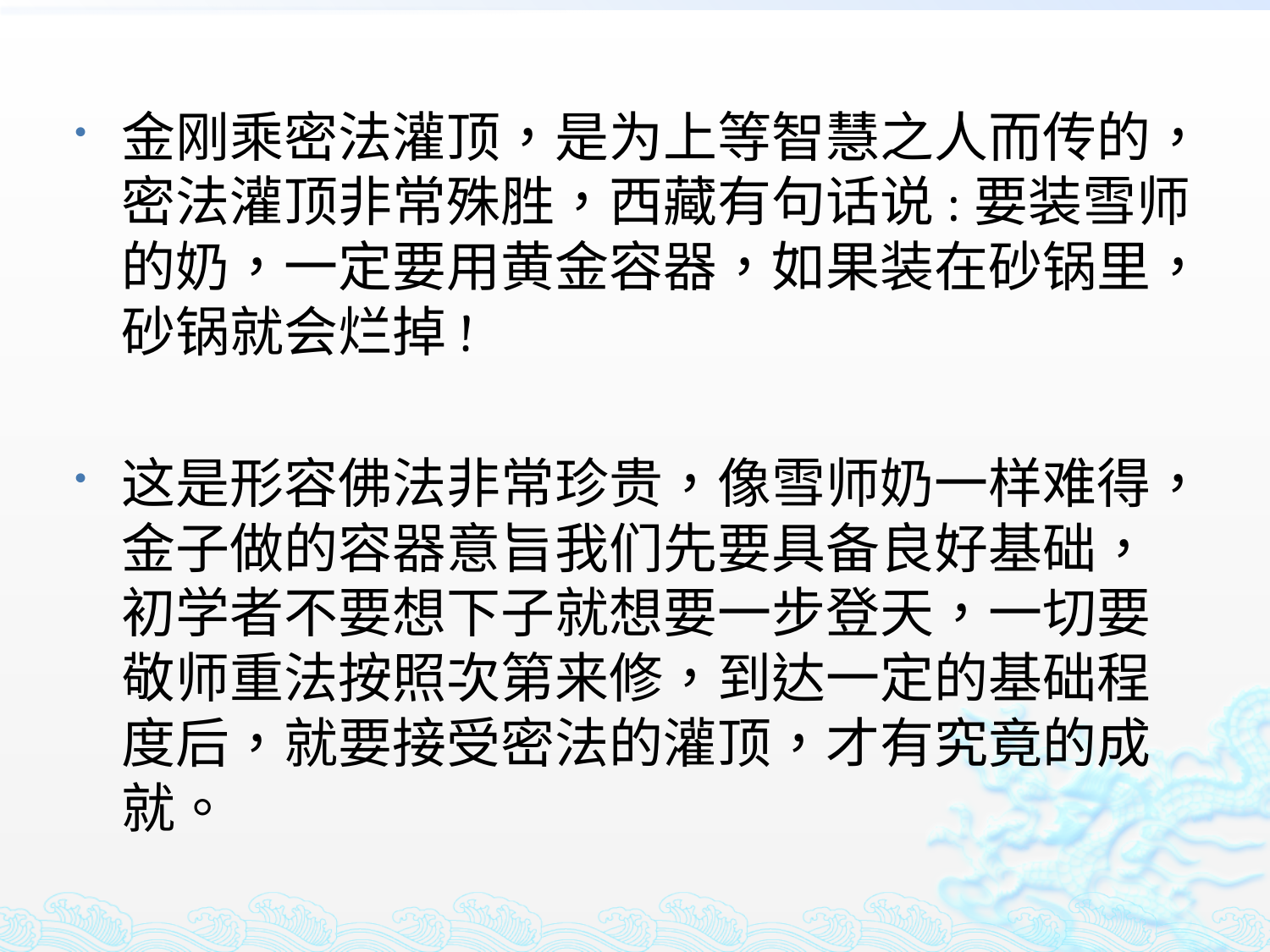

金刚乘密法灌顶，是为上等智慧之人而传的，密法灌顶非常殊胜，西藏有句话说:要装雪师的奶，一定要用黄金容器，如果装在砂锅里，砂锅就会烂掉!

这是形容佛法非常珍贵，像雪师奶一样难得，金子做的容器意旨我们先要具备良好基础，初学者不要想下子就想要一步登天，一切要敬师重法按照次第来修，到达一定的基础程度后，就要接受密法的灌顶，才有究竟的成就。